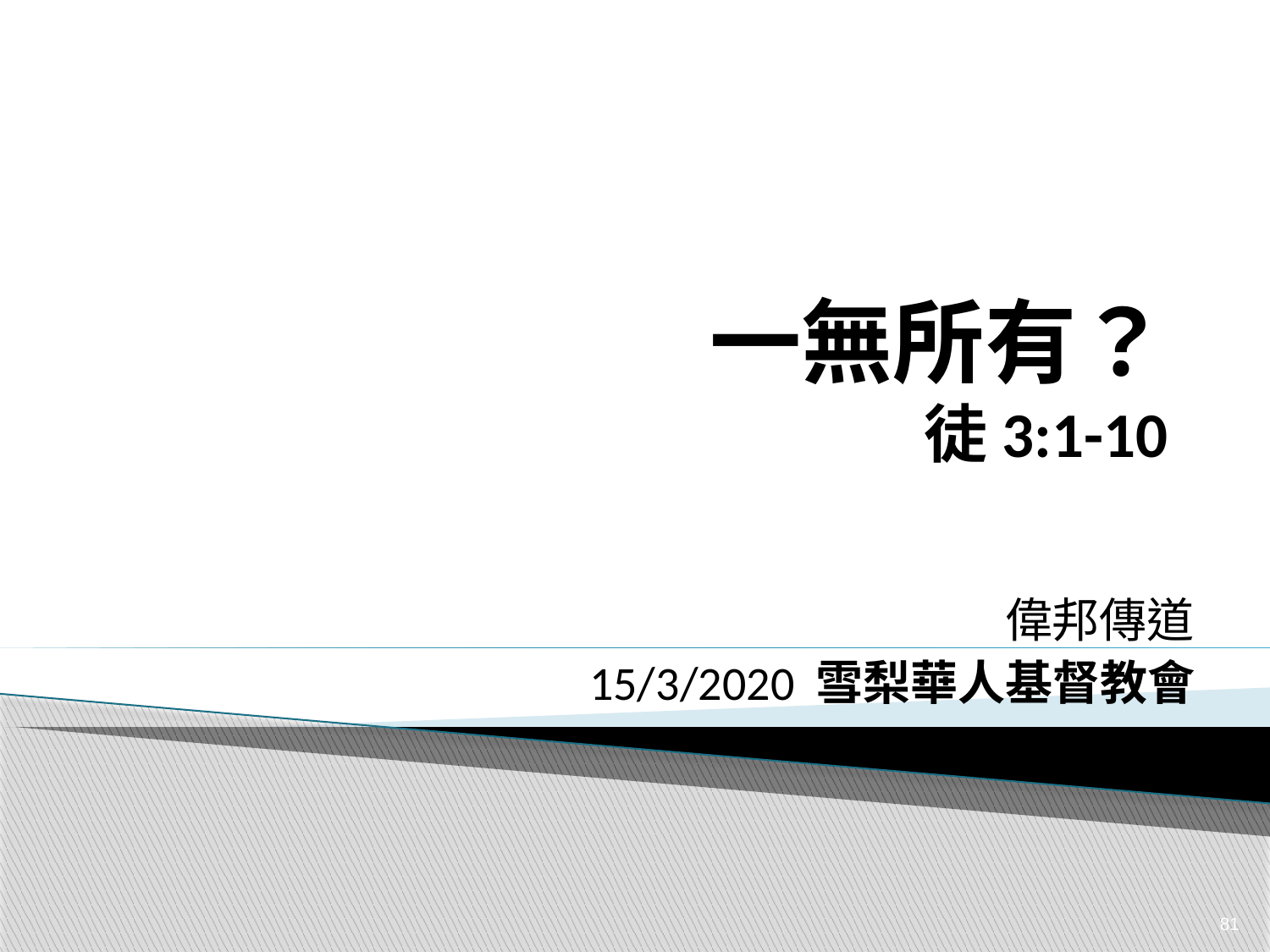

# 一無所有？ 徒3:1-10

偉邦傳道
15/3/2020 雪梨華人基督教會
81